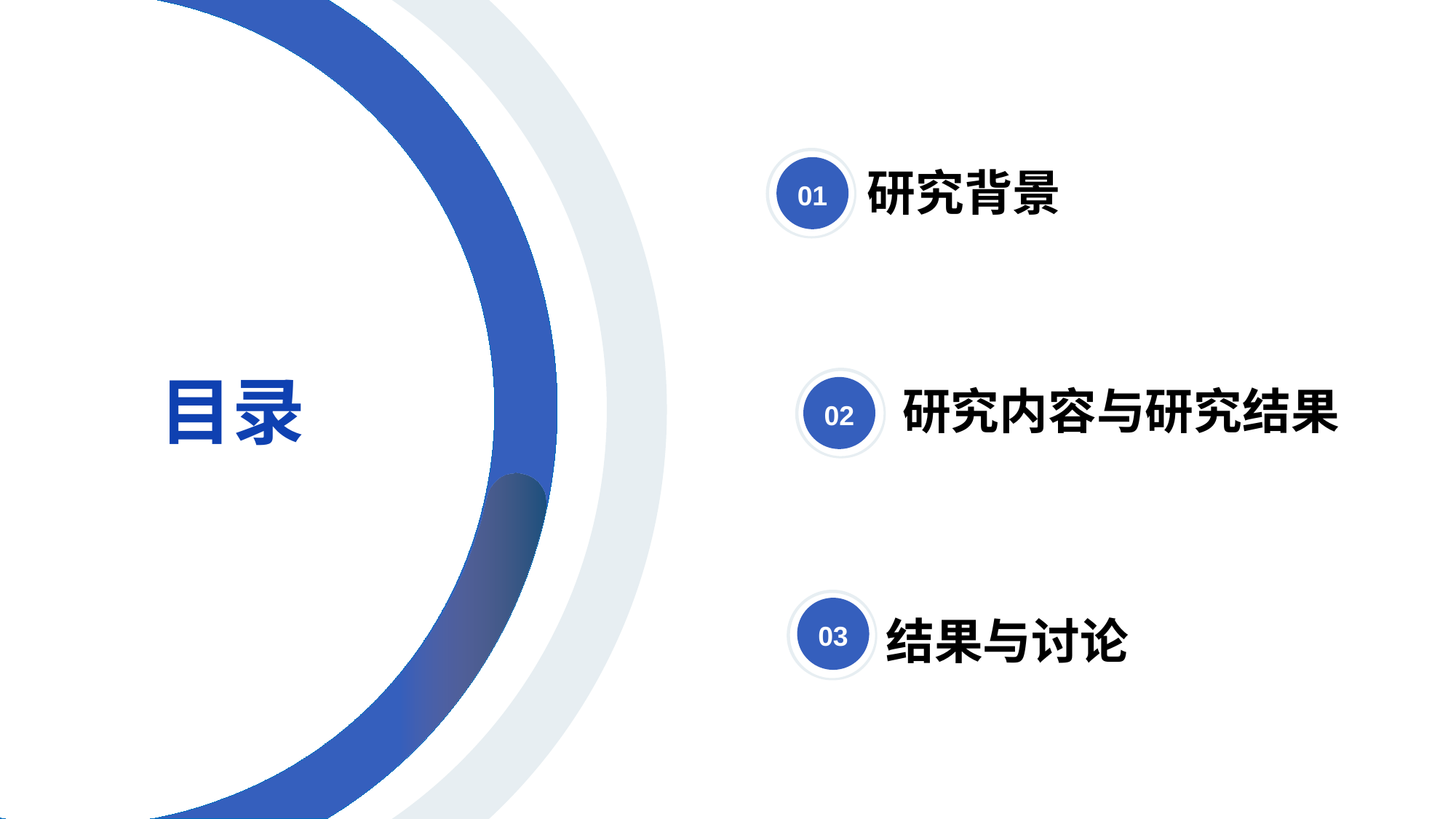

01
研究背景
# 目录

02
研究内容与研究结果

03
结果与讨论